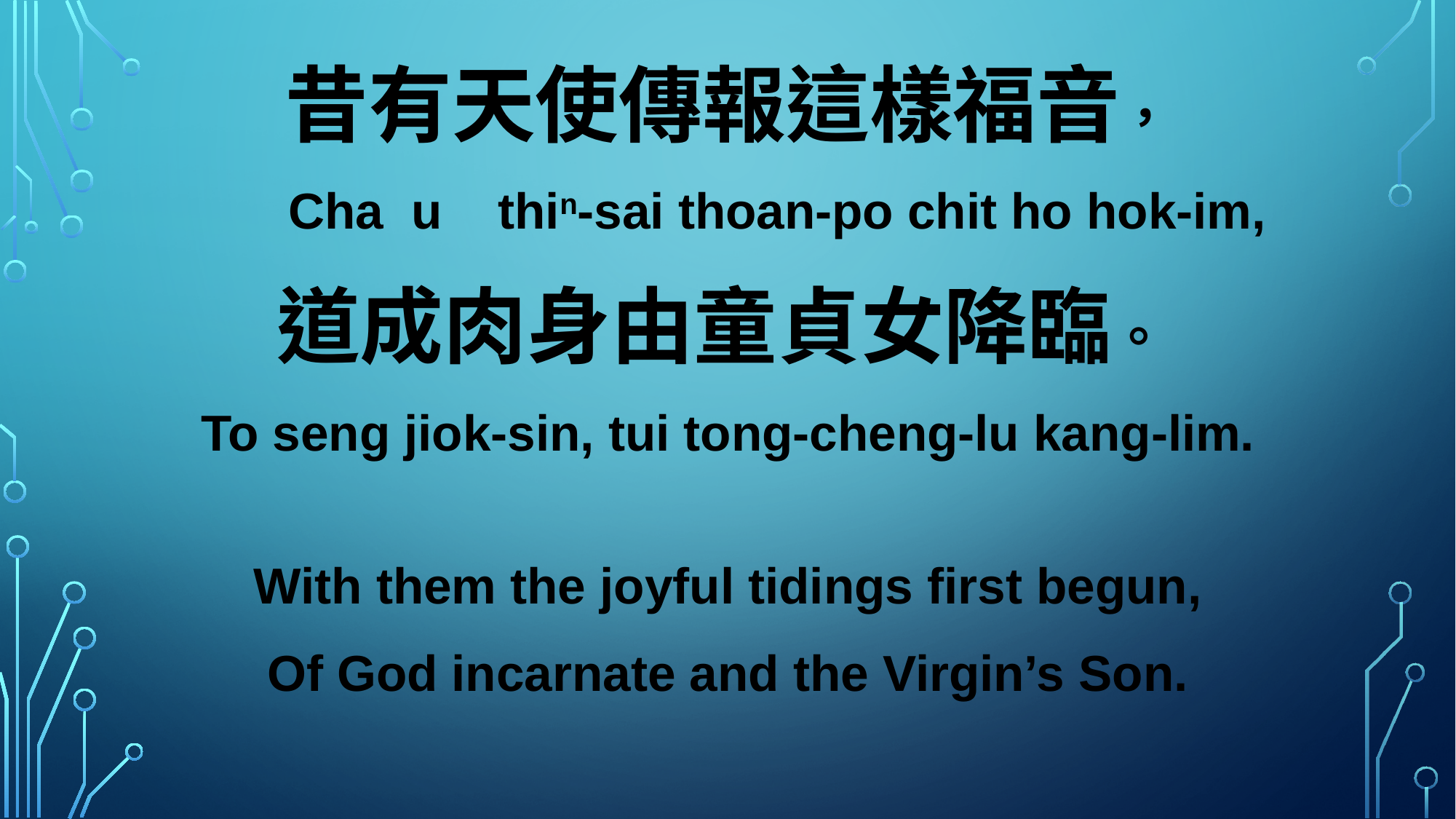

昔有天使傳報這樣福音，
        Cha  u    thin-sai thoan-po chit ho hok-im,
道成肉身由童貞女降臨。
To seng jiok-sin, tui tong-cheng-lu kang-lim.

With them the joyful tidings first begun,
Of God incarnate and the Virgin’s Son.